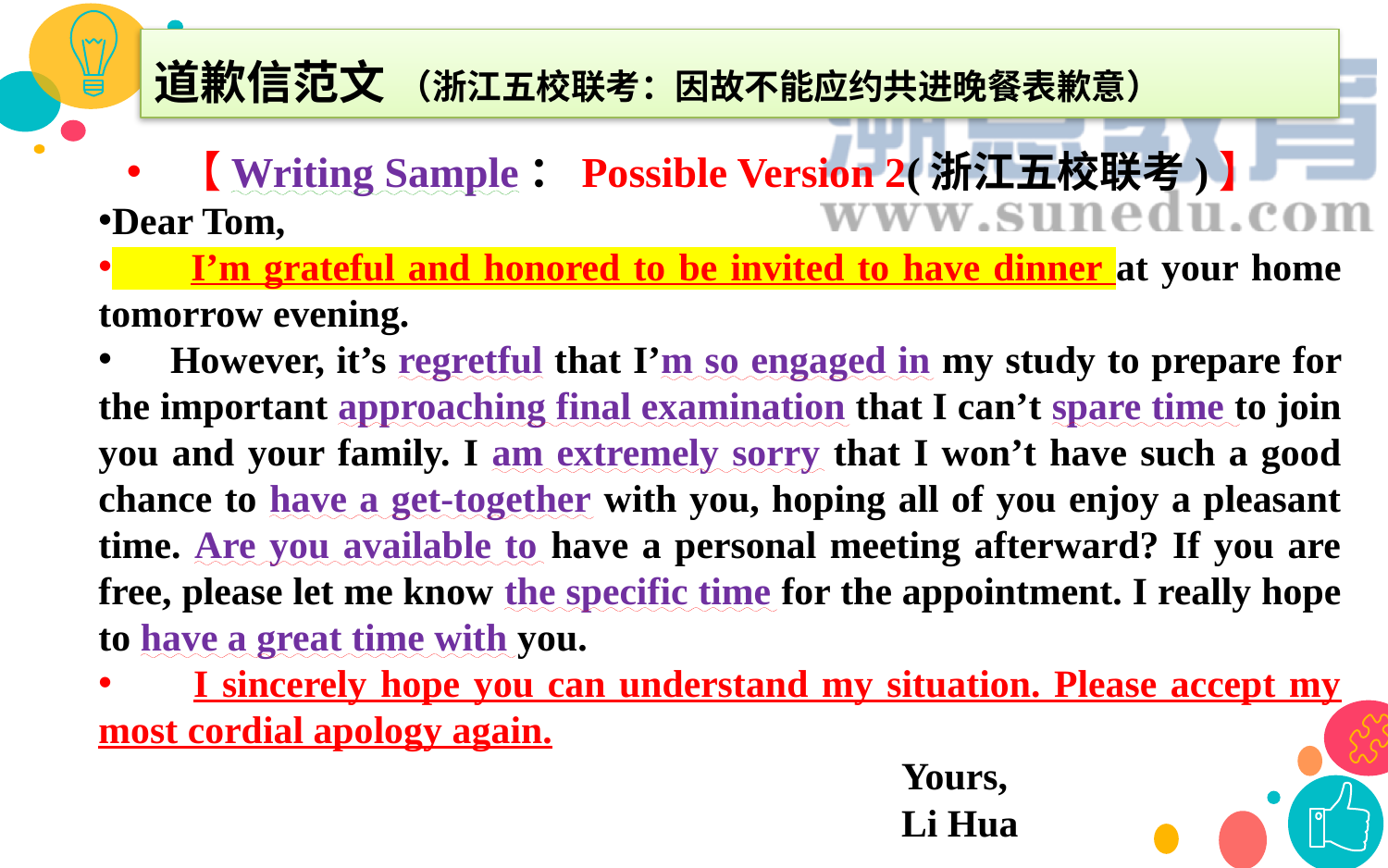

道歉信范文 （浙江五校联考：因故不能应约共进晚餐表歉意）
【Writing Sample：Possible Version 2(浙江五校联考)】
Dear Tom,
      I’m grateful and honored to be invited to have dinner at your home tomorrow evening.
     However, it’s regretful that I’m so engaged in my study to prepare for the important approaching final examination that I can’t spare time to join you and your family. I am extremely sorry that I won’t have such a good chance to have a get-together with you, hoping all of you enjoy a pleasant time. Are you available to have a personal meeting afterward? If you are free, please let me know the specific time for the appointment. I really hope to have a great time with you.
      I sincerely hope you can understand my situation. Please accept my most cordial apology again.
                                                                                        Yours,
                                                                                        Li Hua